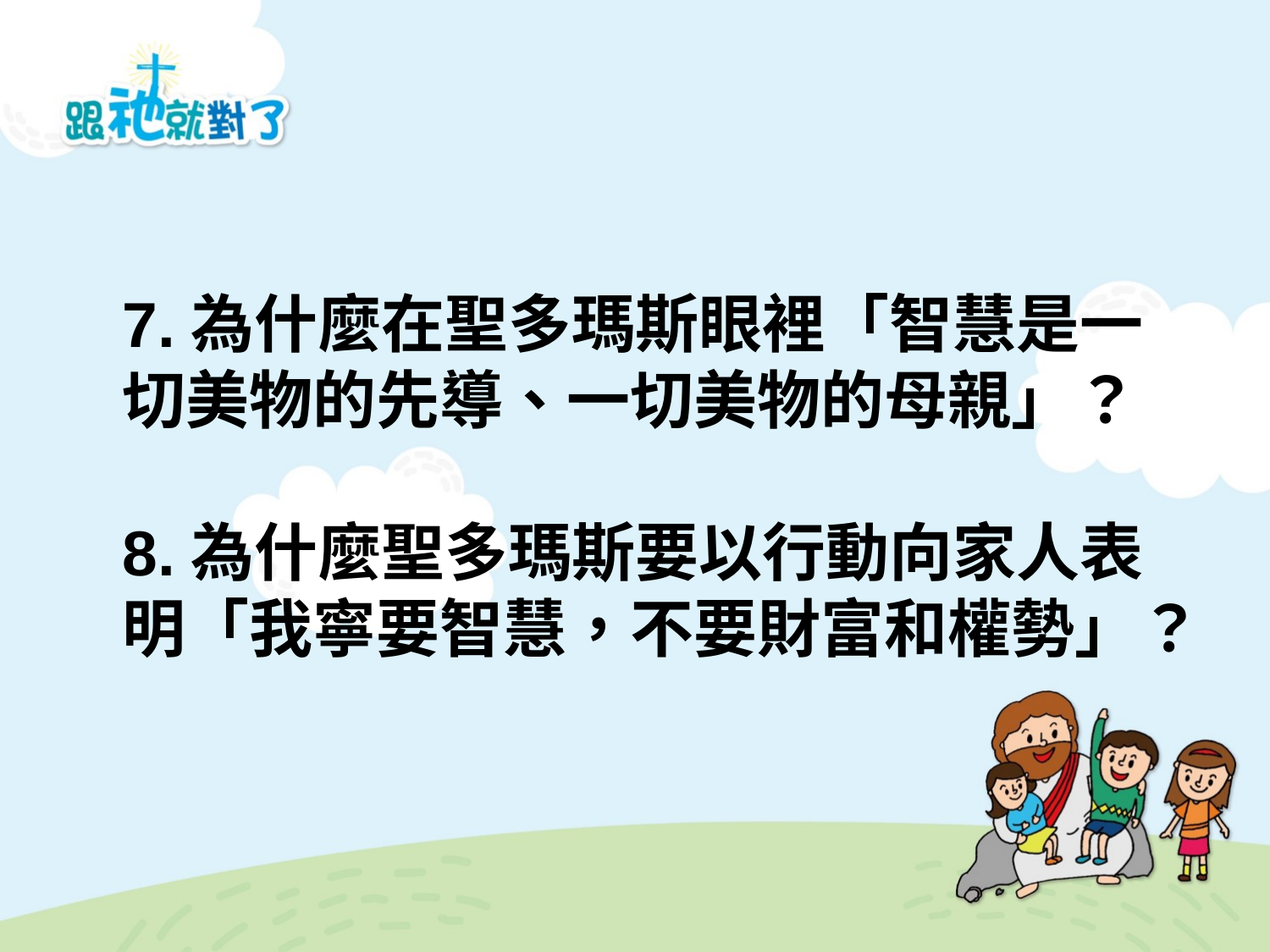

7.為什麼在聖多瑪斯眼裡「智慧是一切美物的先導、一切美物的母親」？

8.為什麼聖多瑪斯要以行動向家人表明「我寧要智慧，不要財富和權勢」？